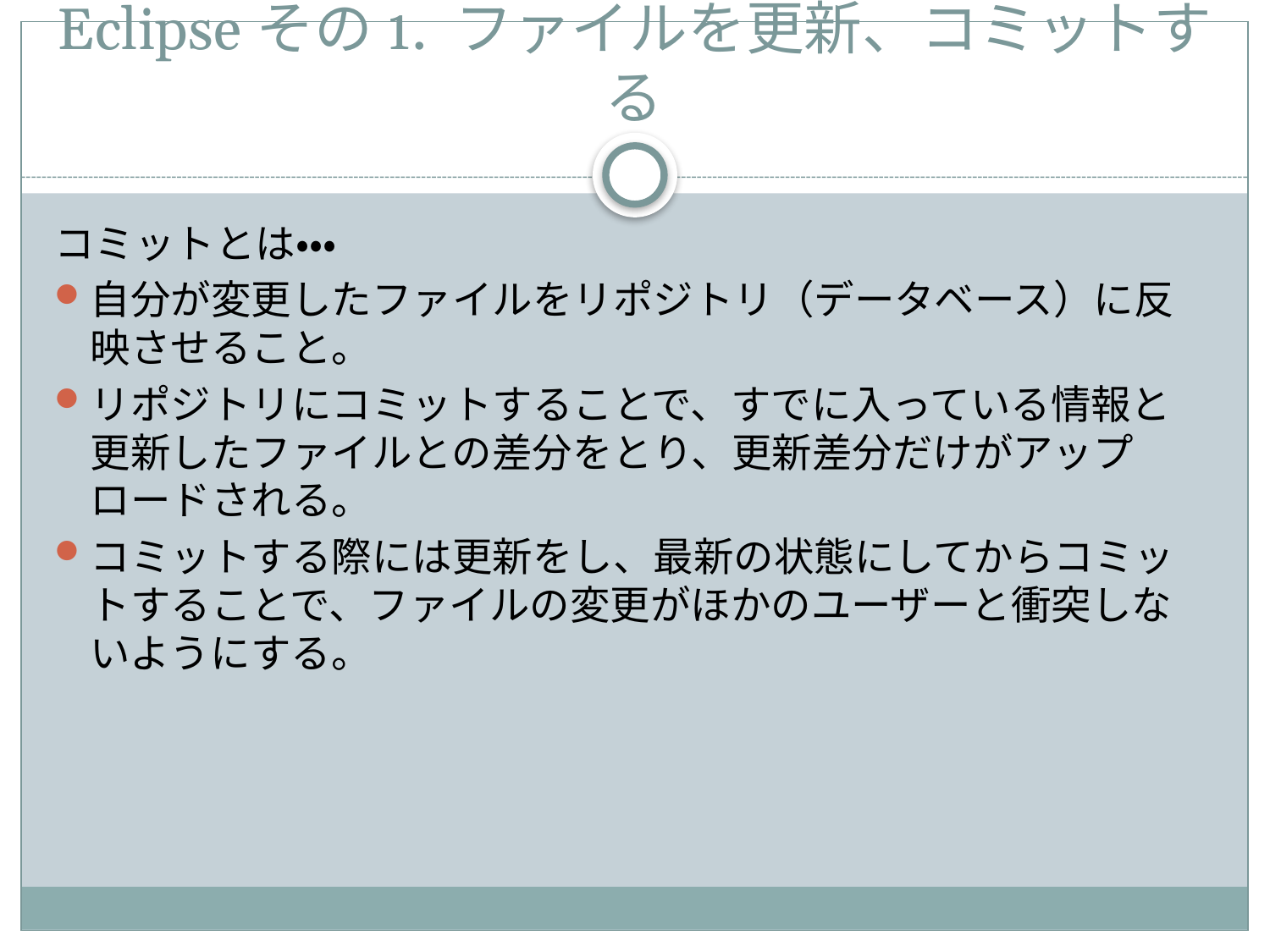

# Eclipseその1. ファイルを更新、コミットする
コミットとは・・・
自分が変更したファイルをリポジトリ（データベース）に反映させること。
リポジトリにコミットすることで、すでに入っている情報と更新したファイルとの差分をとり、更新差分だけがアップロードされる。
コミットする際には更新をし、最新の状態にしてからコミットすることで、ファイルの変更がほかのユーザーと衝突しないようにする。